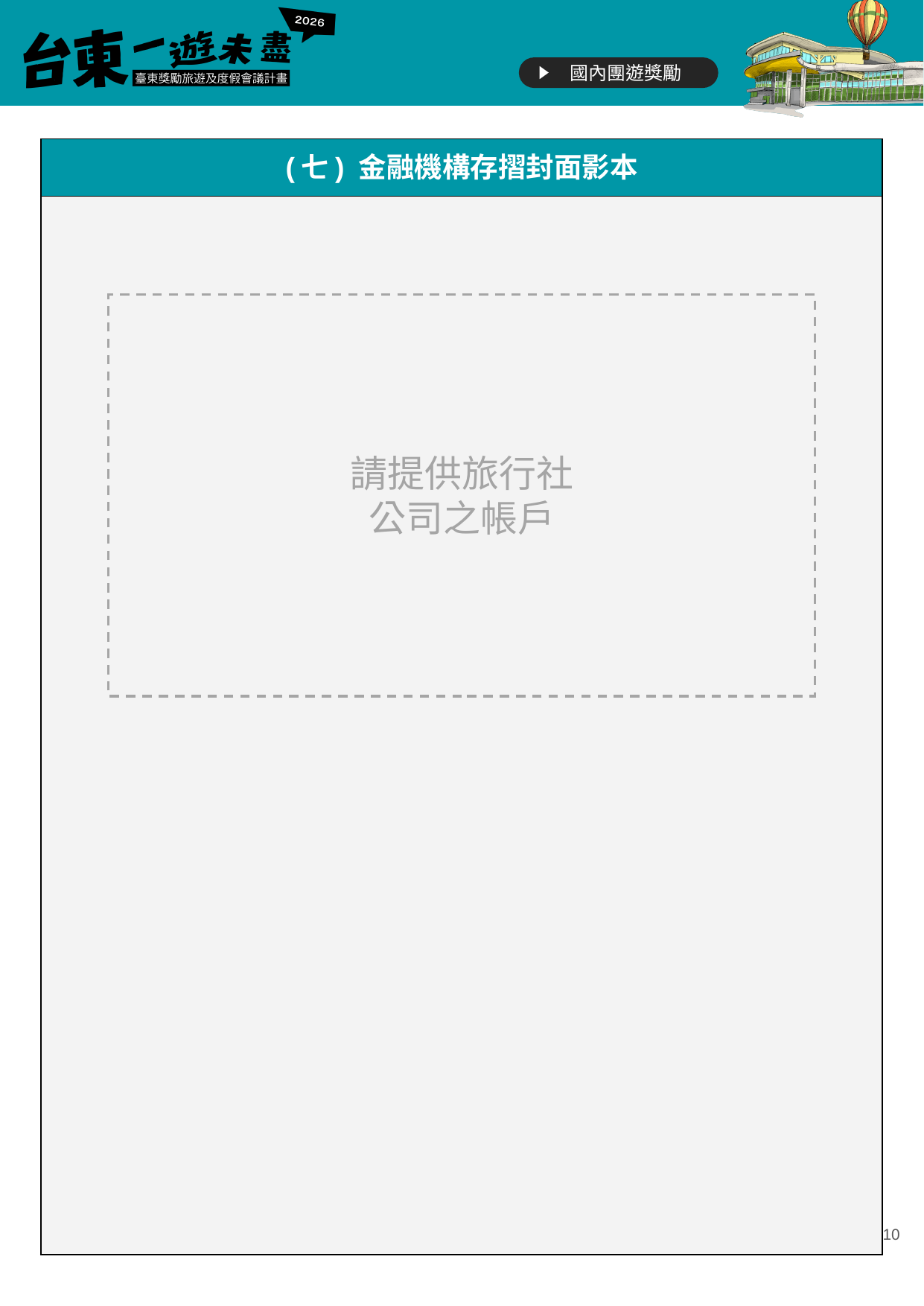

| (七) 金融機構存摺封面影本 |
| --- |
|  |
請提供旅行社
公司之帳戶
10